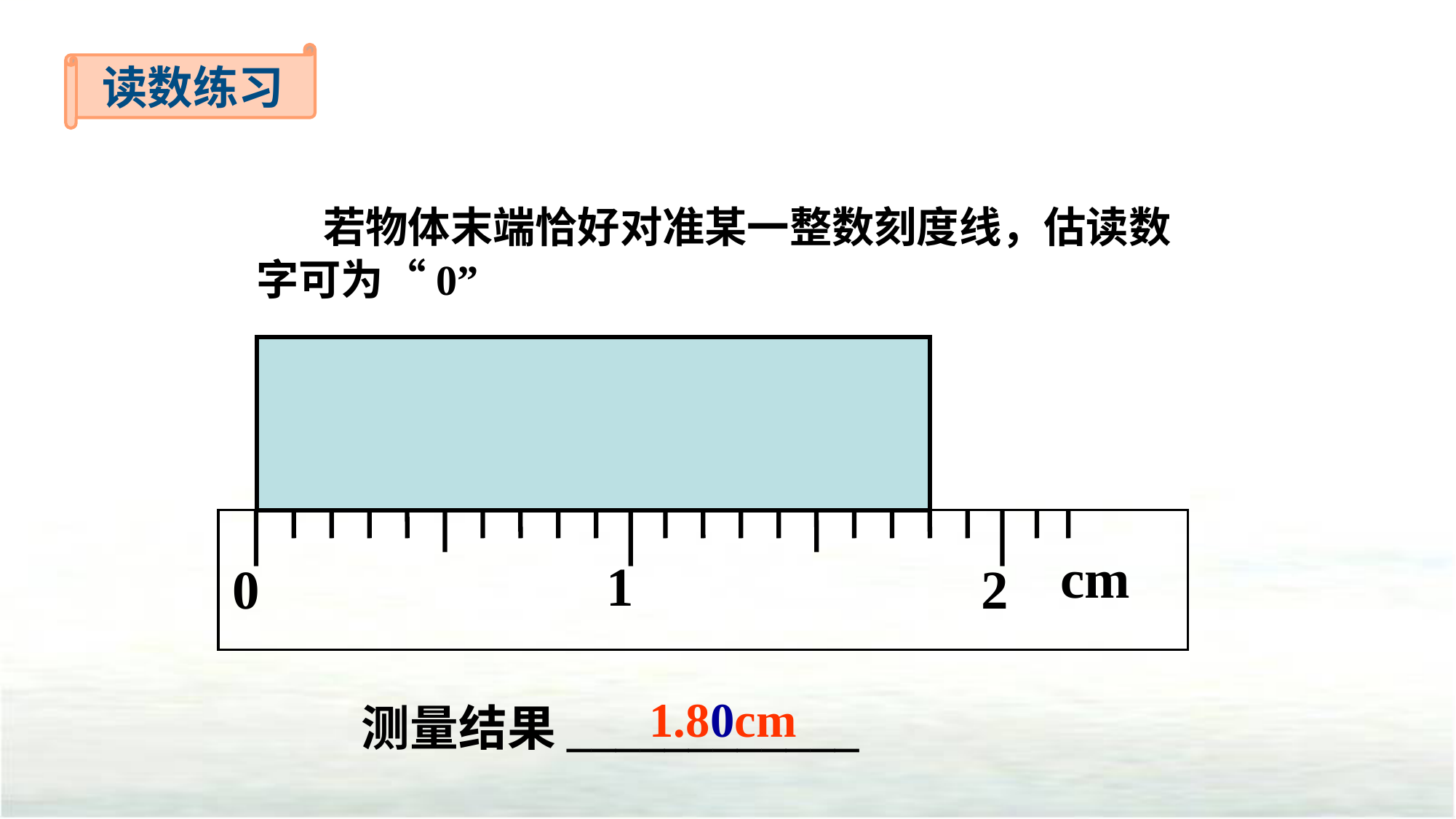

读数练习
     若物体末端恰好对准某一整数刻度线，估读数字可为“0”

cm
1
0
2
1.80cm
测量结果____________